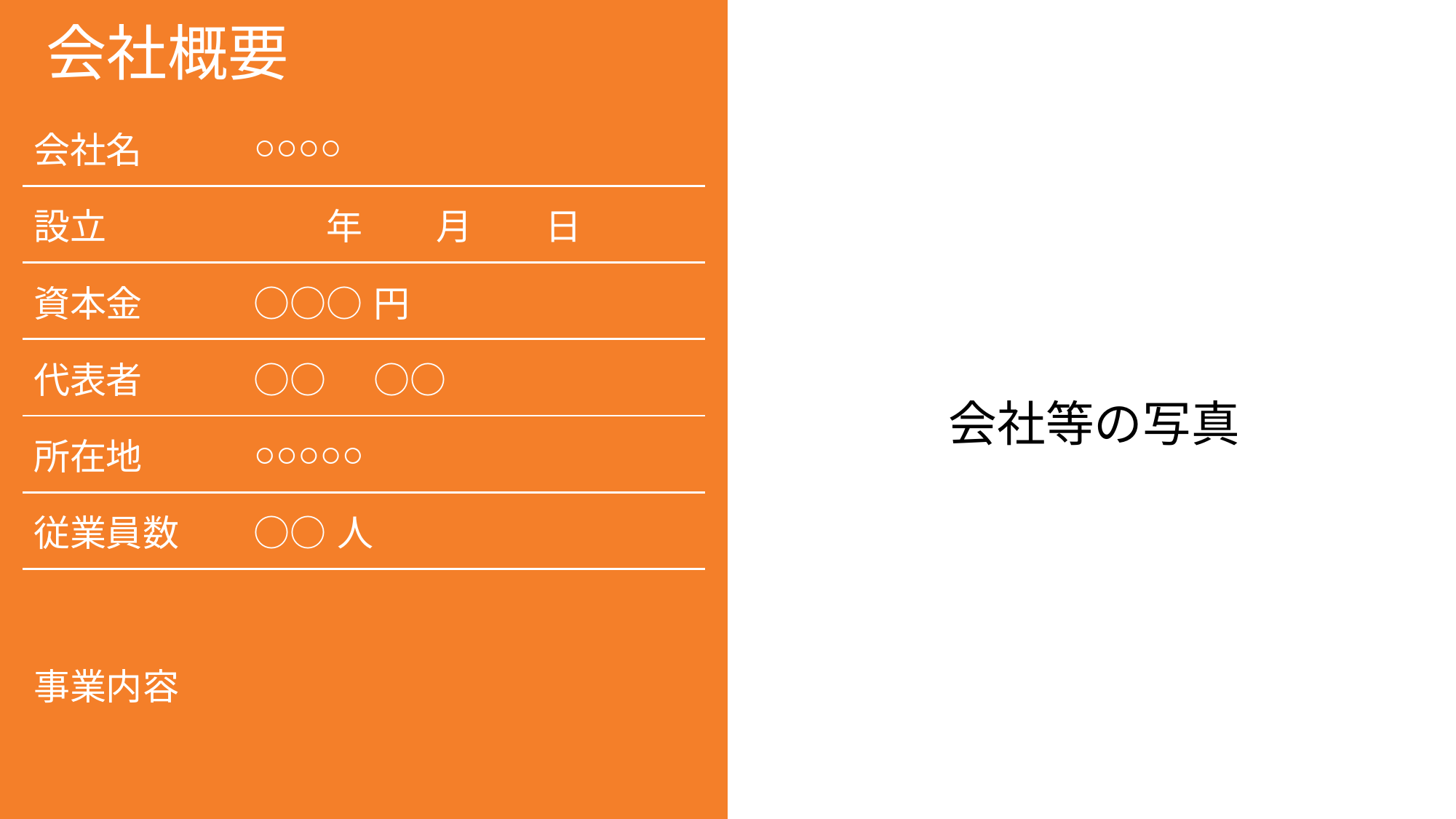

# 会社概要
| 会社名 | ○○○○ |
| --- | --- |
| 設立 | 年　　月　　日 |
| 資本金 | ○○○円 |
| 代表者 | ○○　○○ |
| 所在地 | ○○○○○ |
| 従業員数 | ○○人 |
| 事業内容 |  |
会社等の写真